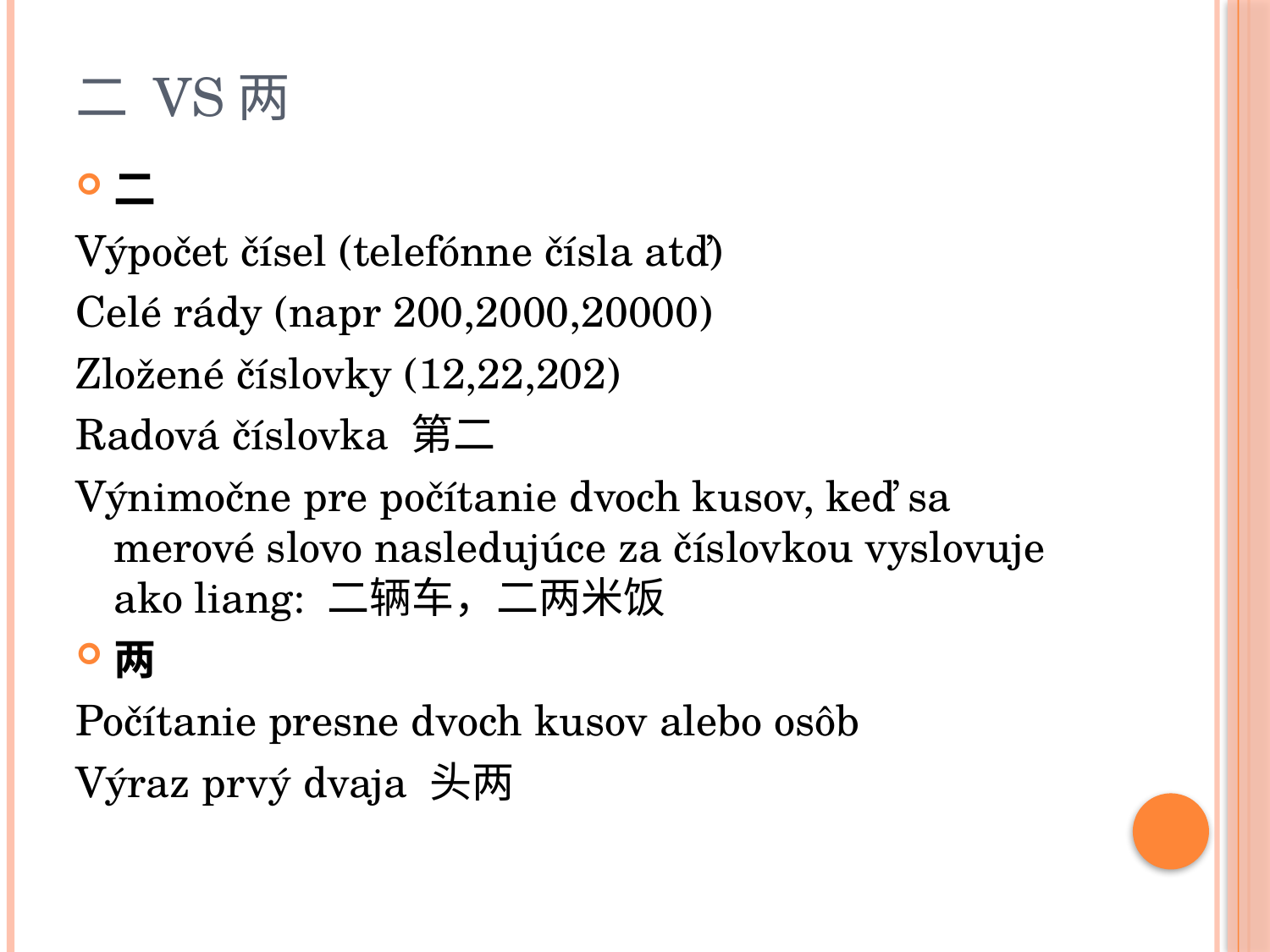

# 二 vs两
二
Výpočet čísel (telefónne čísla atď)
Celé rády (napr 200,2000,20000)
Zložené číslovky (12,22,202)
Radová číslovka 第二
Výnimočne pre počítanie dvoch kusov, keď sa merové slovo nasledujúce za číslovkou vyslovuje ako liang: 二辆车，二两米饭
两
Počítanie presne dvoch kusov alebo osôb
Výraz prvý dvaja 头两